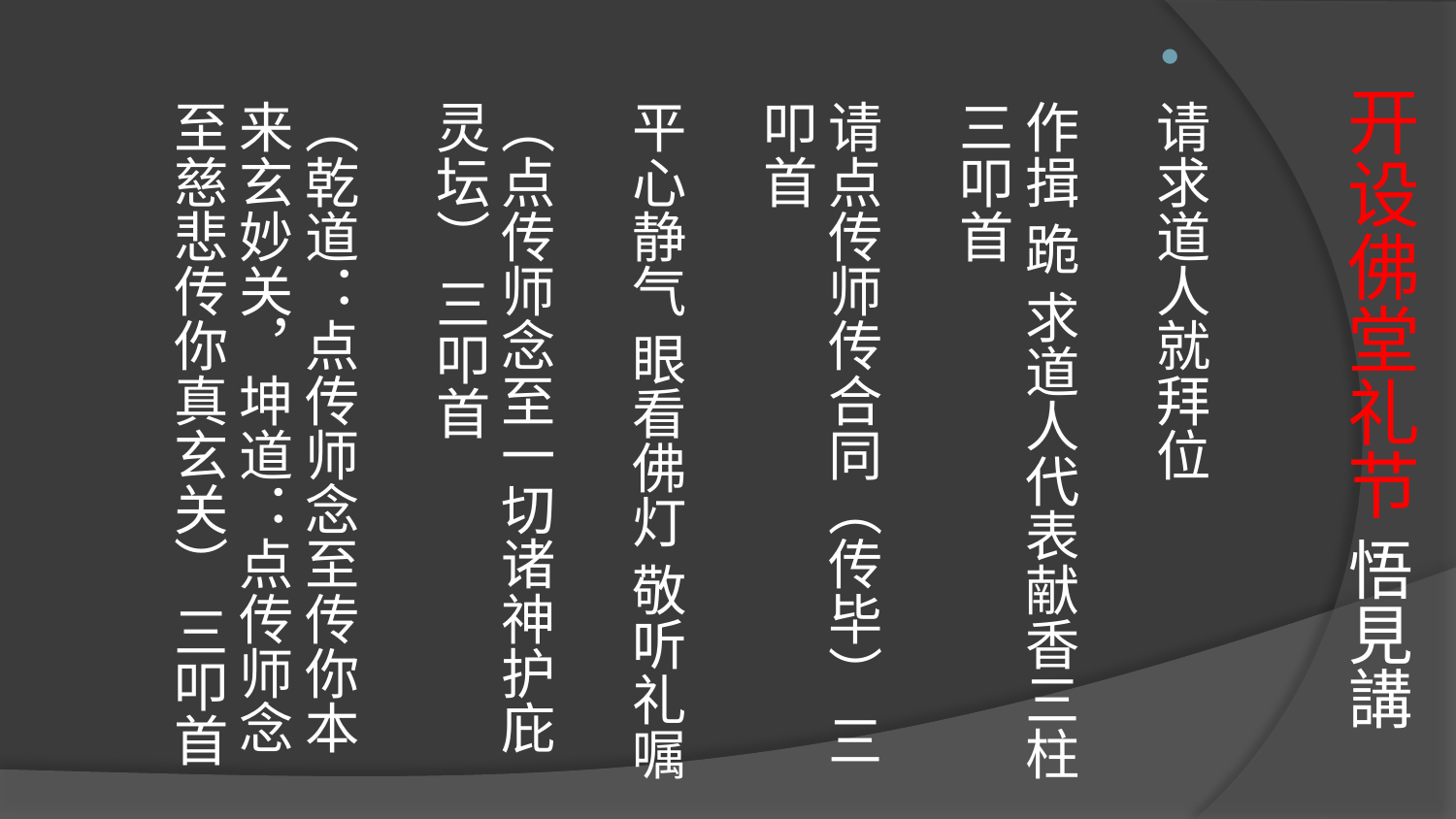

# 开设佛堂礼节 悟見講
请求道人就拜位
作揖 跪 求道人代表献香三柱 三叩首
请点传师传合同（传毕） 三叩首
平心静气 眼看佛灯 敬听礼嘱
（点传师念至一切诸神护庇灵坛） 三叩首
（乾道：点传师念至传你本来玄妙关，坤道：点传师念至慈悲传你真玄关） 三叩首